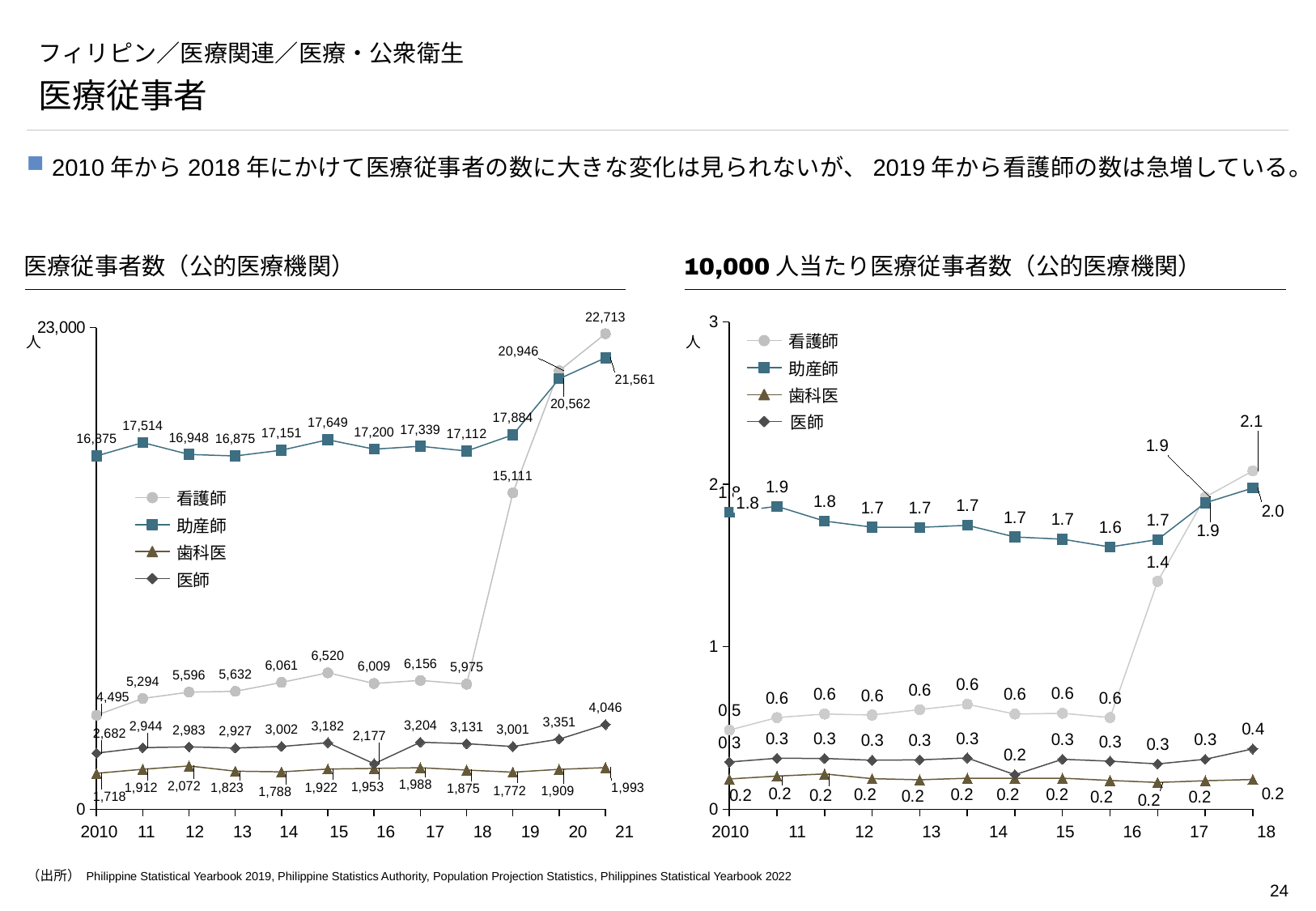

# フィリピン／医療関連／医療・公衆衛生
医療従事者
2010年から2018年にかけて医療従事者の数に大きな変化は見られないが、2019年から看護師の数は急増している。
医療従事者数（公的医療機関）
10,000人当たり医療従事者数（公的医療機関）

### Chart

| Category |  |  |  |  |
|---|---|---|---|---|

### Chart

| Category |  |  |  |  |
|---|---|---|---|---|
人
人
看護師

助産師

歯科医

医師

看護師
1.8

助産師

歯科医

医師

2010
11
12
13
14
15
16
17
18
19
20
21
2010
11
12
13
14
15
16
17
18
（出所） Philippine Statistical Yearbook 2019, Philippine Statistics Authority, Population Projection Statistics, Philippines Statistical Yearbook 2022